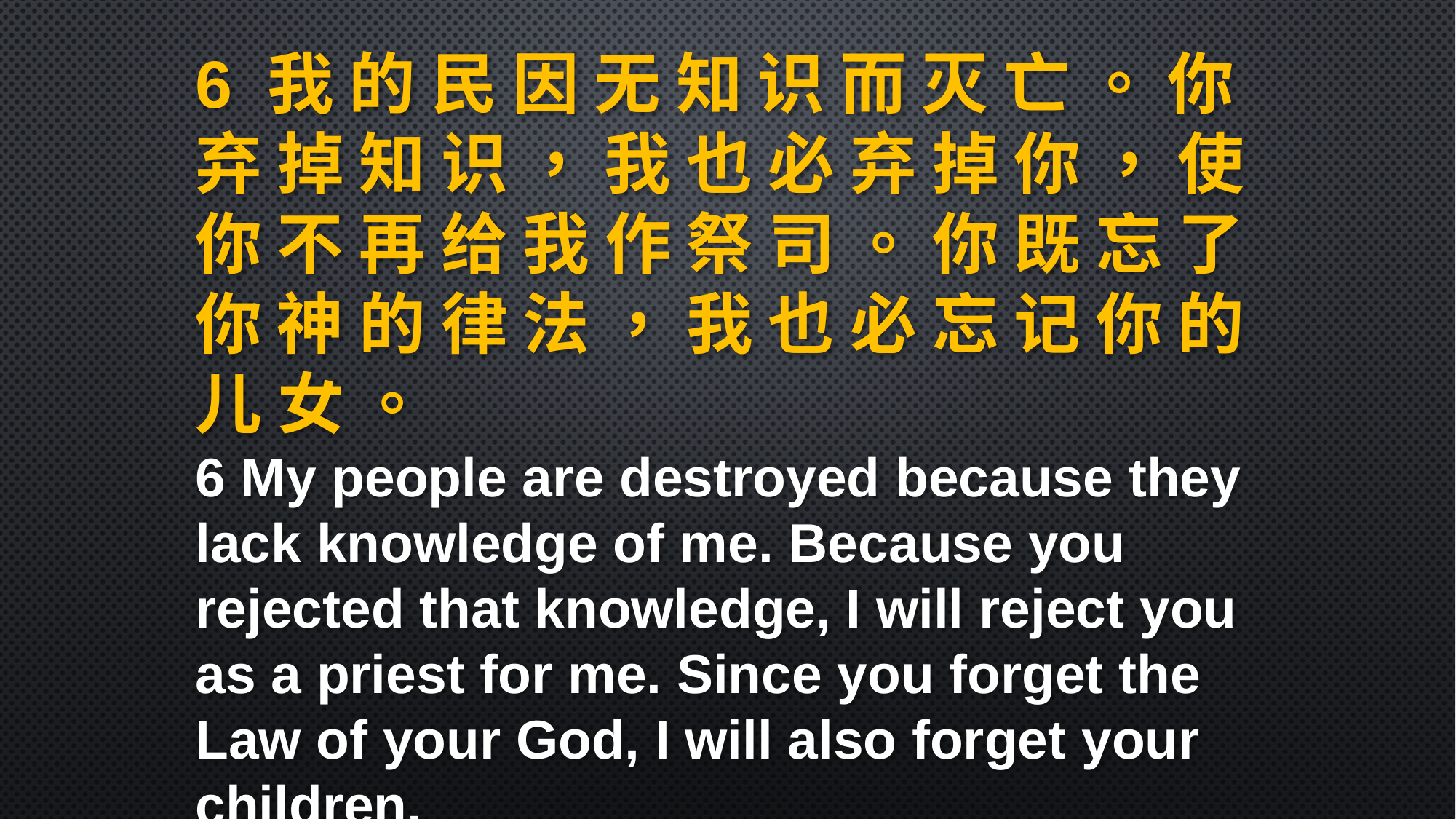

6 我 的 民 因 无 知 识 而 灭 亡 。 你 弃 掉 知 识 ， 我 也 必 弃 掉 你 ， 使 你 不 再 给 我 作 祭 司 。 你 既 忘 了 你 神 的 律 法 ， 我 也 必 忘 记 你 的 儿 女 。
6 My people are destroyed because they lack knowledge of me. Because you rejected that knowledge, I will reject you as a priest for me. Since you forget the Law of your God, I will also forget your children.